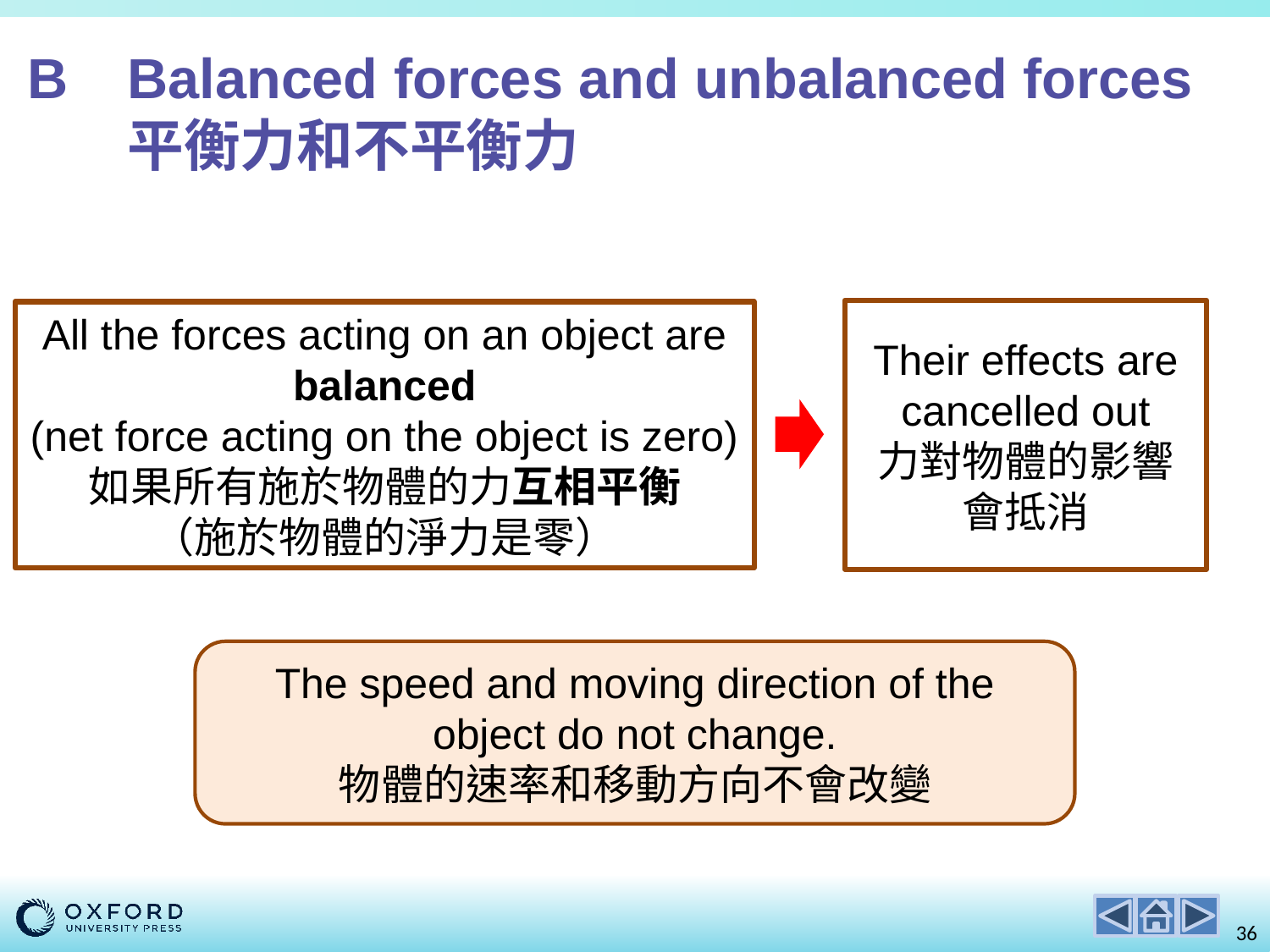

B	Balanced forces and unbalanced forces
平衡力和不平衡力
All the forces acting on an object are balanced
(net force acting on the object is zero)
如果所有施於物體的力互相平衡
（施於物體的淨力是零）
Their effects are cancelled out
力對物體的影響會抵消

The speed and moving direction of the object do not change.
物體的速率和移動方向不會改變